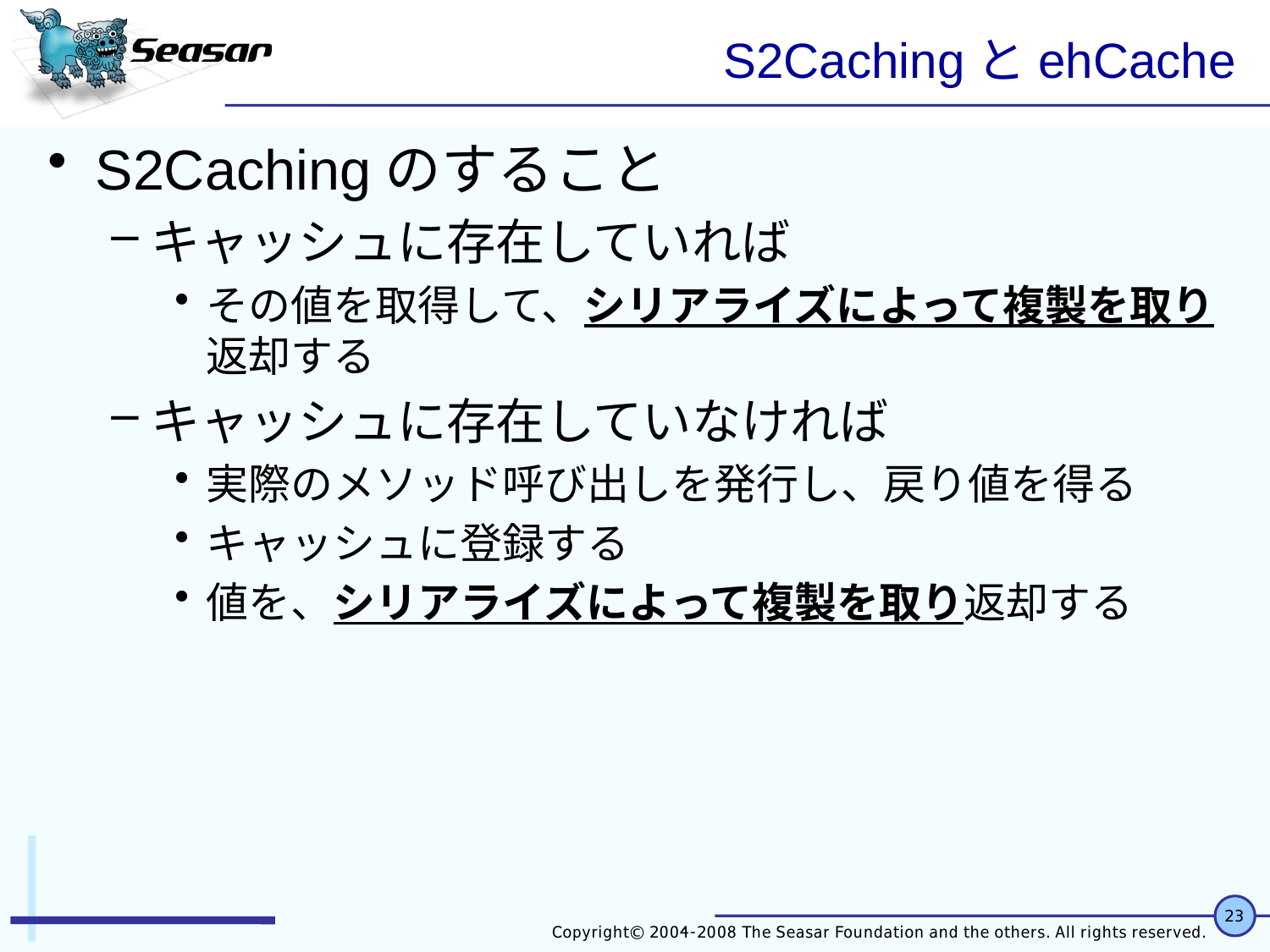

# S2CachingとehCache
S2Cachingのすること
キャッシュに存在していれば
その値を取得して、シリアライズによって複製を取り返却する
キャッシュに存在していなければ
実際のメソッド呼び出しを発行し、戻り値を得る
キャッシュに登録する
値を、シリアライズによって複製を取り返却する